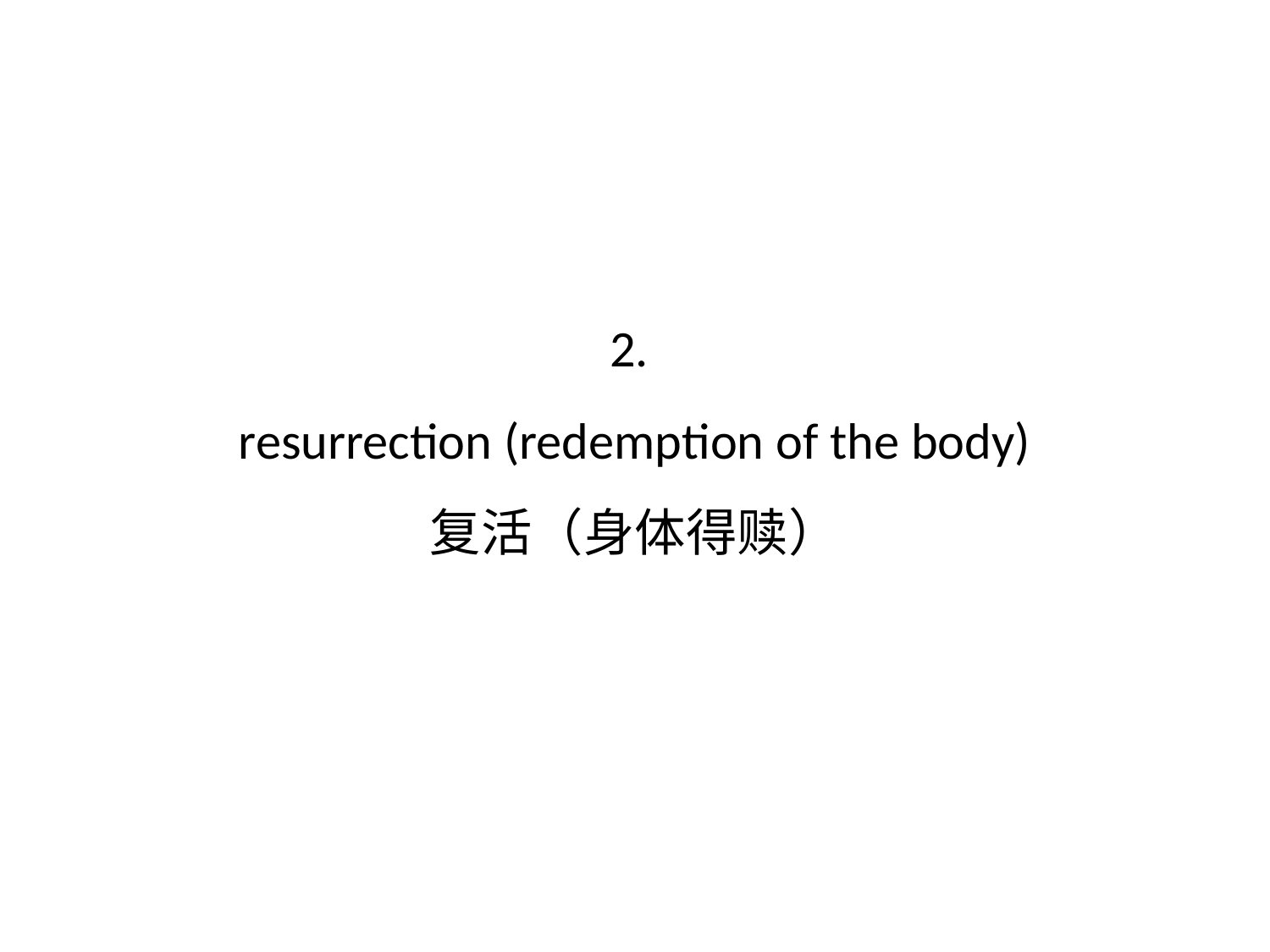

# 2. resurrection (redemption of the body) 复活（身体得赎）